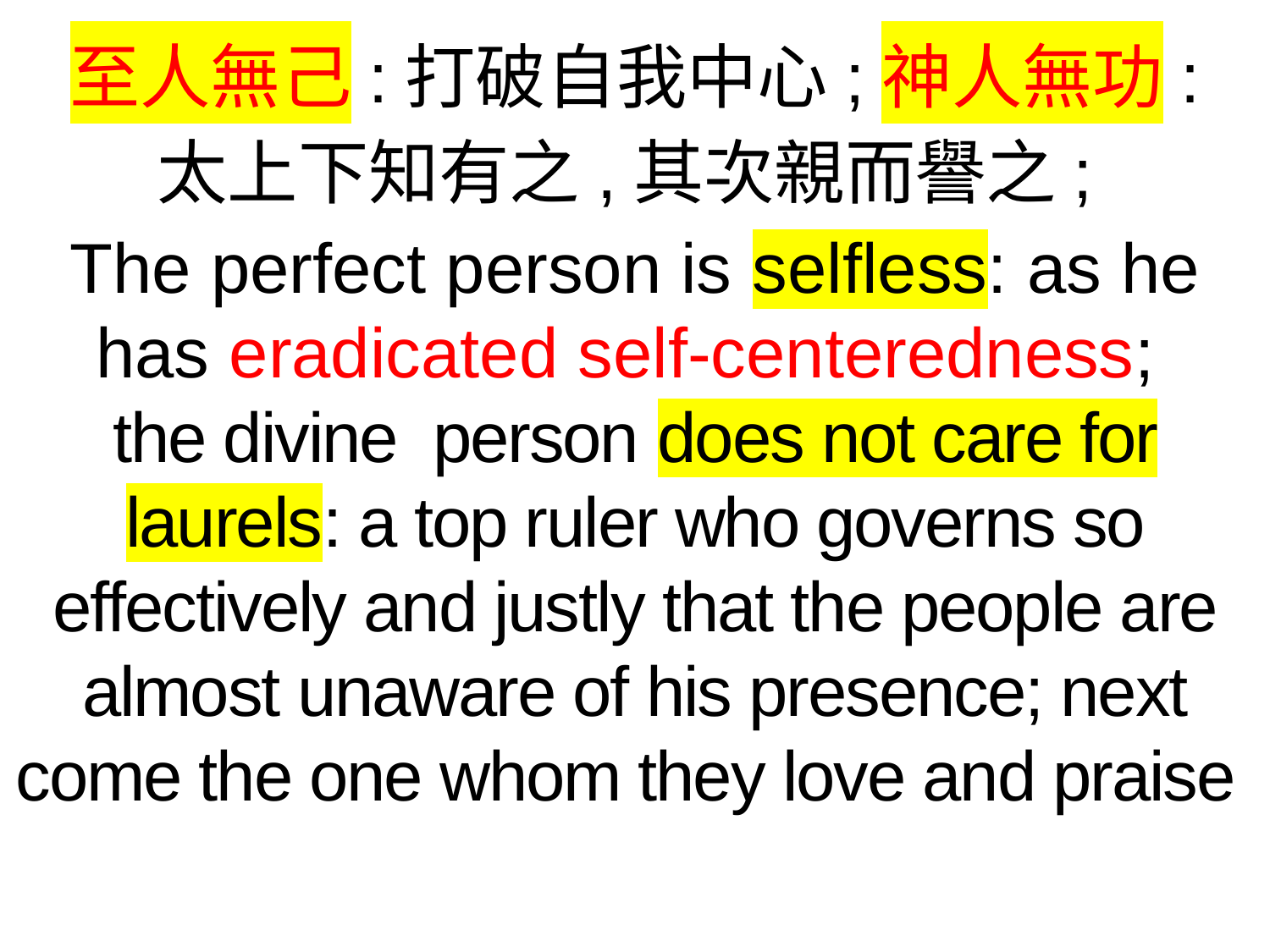

至人無己:打破自我中心;神人無功:
太上下知有之,其次親而譽之;
The perfect person is selfless: as he has eradicated self-centeredness;
the divine  person does not care for laurels: a top ruler who governs so effectively and justly that the people are almost unaware of his presence; next come the one whom they love and praise